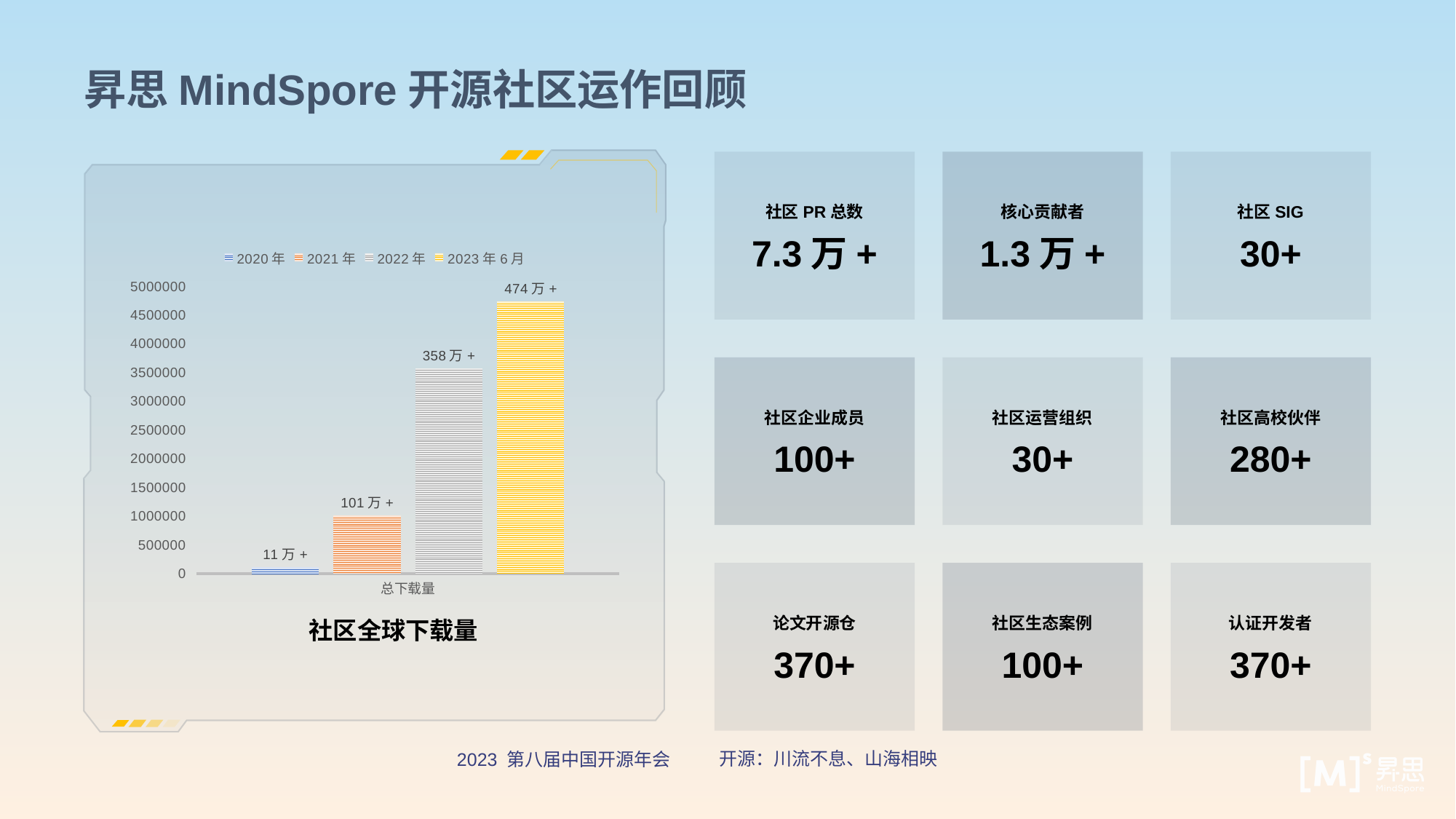

昇思MindSpore开源社区运作回顾

社区SIG
30+
社区高校伙伴
280+
认证开发者
370+
核心贡献者
1.3万+
社区运营组织
30+
社区生态案例
100+
社区PR总数
7.3万+
社区企业成员
100+
论文开源仓
370+

### Chart

| Category | 2020年 | 2021年 | 2022年 | 2023年6月 |
|---|---|---|---|---|
| 总下载量 | 110000.0 | 1010000.0 | 3583632.0 | 4740000.0 |
社区全球下载量